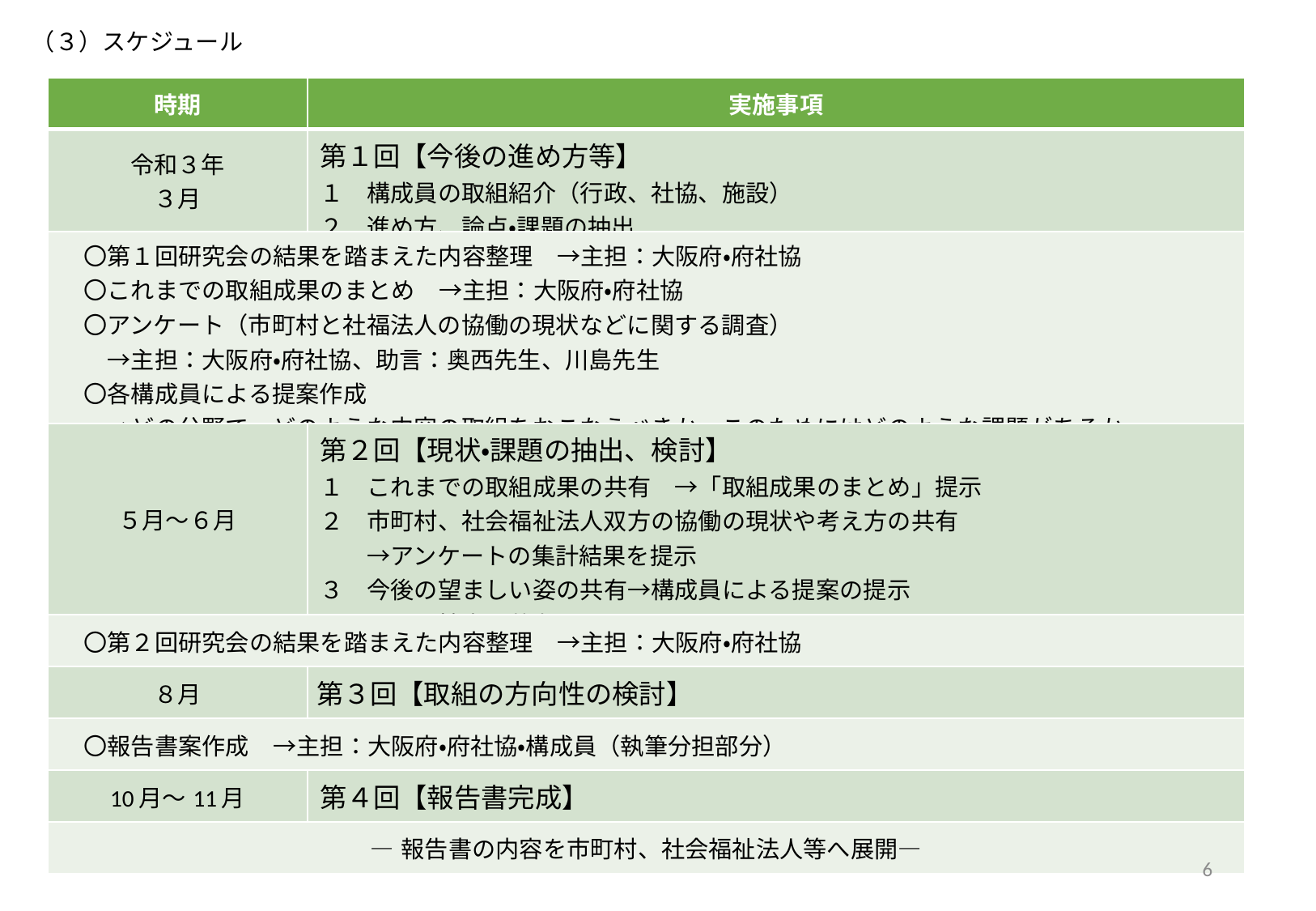

（３）スケジュール
| 時期 | 実施事項 |
| --- | --- |
| 令和３年 ３月 | 第１回【今後の進め方等】 １　構成員の取組紹介（行政、社協、施設） ２　進め方、論点・課題の抽出 |
| 〇第１回研究会の結果を踏まえた内容整理　→主担：大阪府・府社協 　〇これまでの取組成果のまとめ　→主担：大阪府・府社協 　〇アンケート（市町村と社福法人の協働の現状などに関する調査） 　　→主担：大阪府・府社協、助言：奥西先生、川島先生 　〇各構成員による提案作成 　　→どの分野で、どのような内容の取組をおこなうべきか、このためにはどのような課題があるか。 |  |
| ５月～６月 | 第２回【現状・課題の抽出、検討】 １　これまでの取組成果の共有　→「取組成果のまとめ」提示 ２　市町村、社会福祉法人双方の協働の現状や考え方の共有 　　→アンケートの集計結果を提示 ３　今後の望ましい姿の共有→構成員による提案の提示 ４　課題の抽出、共有 |
| 〇第２回研究会の結果を踏まえた内容整理　→主担：大阪府・府社協 |  |
| ８月 | 第３回【取組の方向性の検討】 |
| 〇報告書案作成　→主担：大阪府・府社協・構成員（執筆分担部分） |  |
| 10月～11月 | 第４回【報告書完成】 |
| ―報告書の内容を市町村、社会福祉法人等へ展開― |  |
6